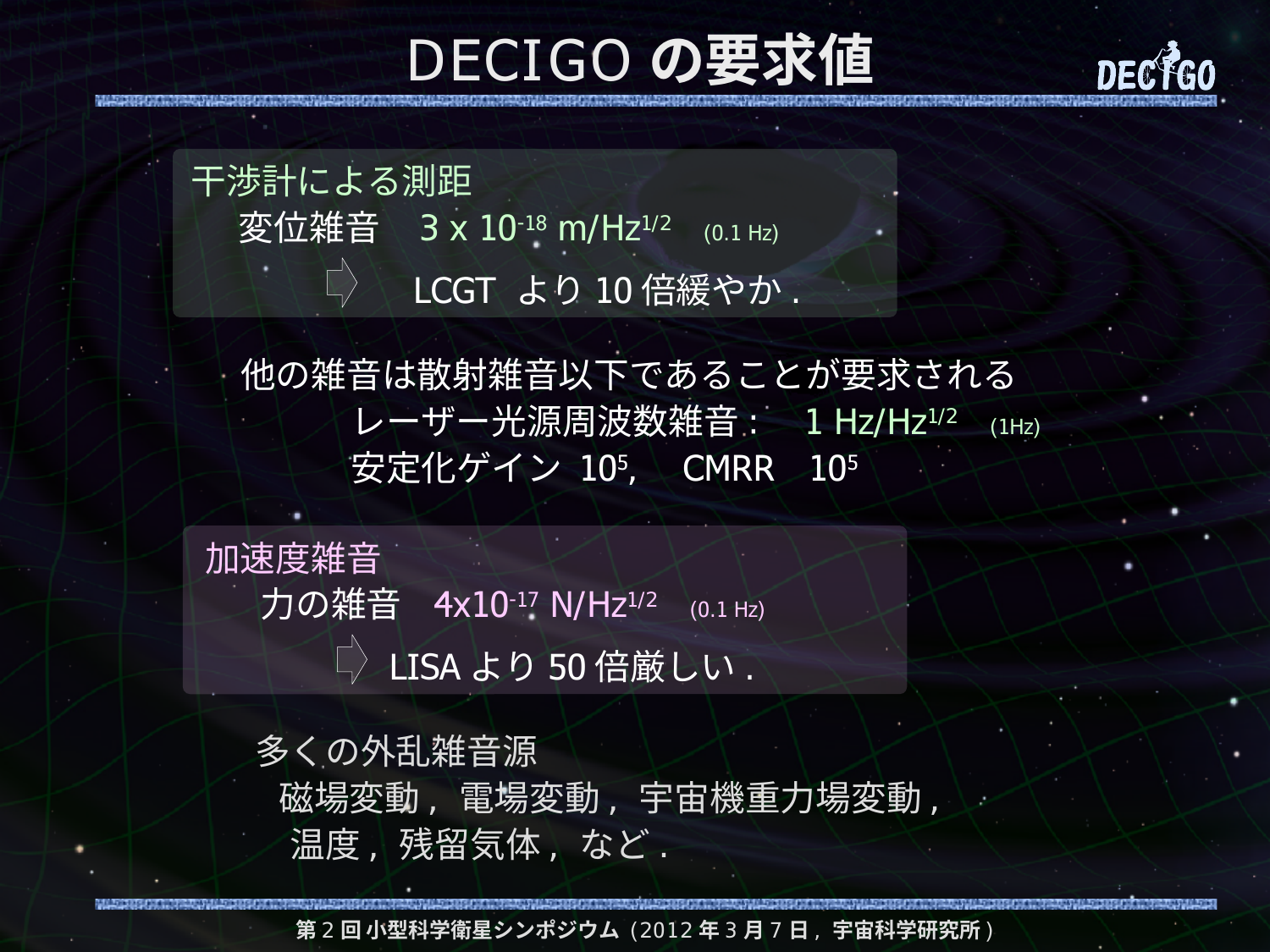

# DECIGOの要求値

干渉計による測距
     変位雑音    3 x 10-18 m/Hz1/2   (0.1 Hz)
　LCGT より10倍緩やか.

他の雑音は散射雑音以下であることが要求される
             レーザー光源周波数雑音:    1 Hz/Hz1/2   (1Hz)
             安定化ゲイン 105,    CMRR   105

加速度雑音
      力の雑音   4x10-17 N/Hz1/2   (0.1 Hz)
LISAより50倍厳しい.

多くの外乱雑音源
  磁場変動, 電場変動, 宇宙機重力場変動,
　温度, 残留気体, など.
第2回 小型科学衛星シンポジウム (2012年3月7日, 宇宙科学研究所)